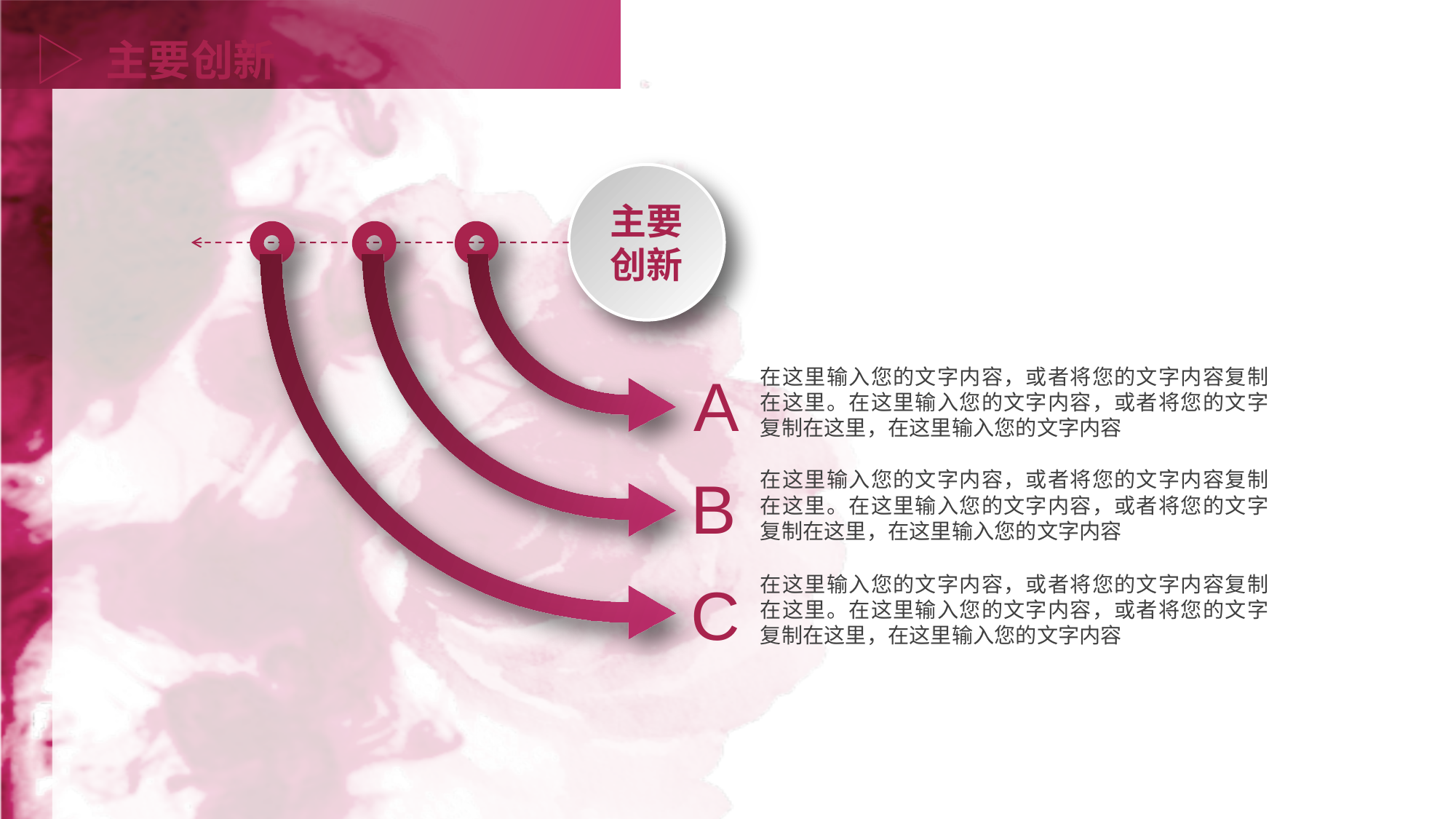

主要创新

主要创新

A
在这里输入您的文字内容，或者将您的文字内容复制在这里。在这里输入您的文字内容，或者将您的文字复制在这里，在这里输入您的文字内容
B
在这里输入您的文字内容，或者将您的文字内容复制在这里。在这里输入您的文字内容，或者将您的文字复制在这里，在这里输入您的文字内容
在这里输入您的文字内容，或者将您的文字内容复制在这里。在这里输入您的文字内容，或者将您的文字复制在这里，在这里输入您的文字内容
C